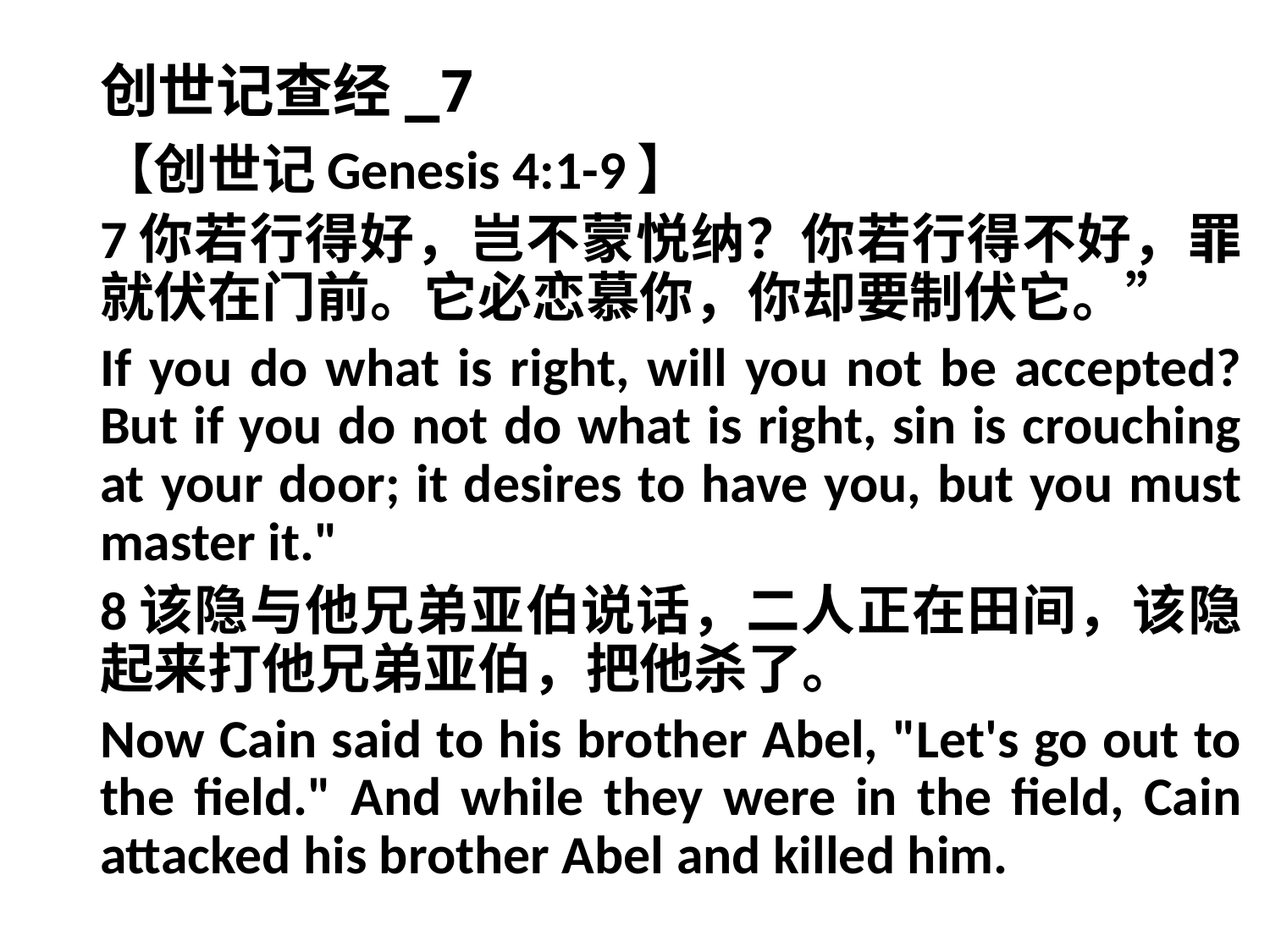

# 创世记查经_7
【创世记Genesis 4:1-9】
7你若行得好，岂不蒙悦纳？你若行得不好，罪就伏在门前。它必恋慕你，你却要制伏它。”
If you do what is right, will you not be accepted? But if you do not do what is right, sin is crouching at your door; it desires to have you, but you must master it."
8该隐与他兄弟亚伯说话，二人正在田间，该隐起来打他兄弟亚伯，把他杀了。
Now Cain said to his brother Abel, "Let's go out to the field." And while they were in the field, Cain attacked his brother Abel and killed him.